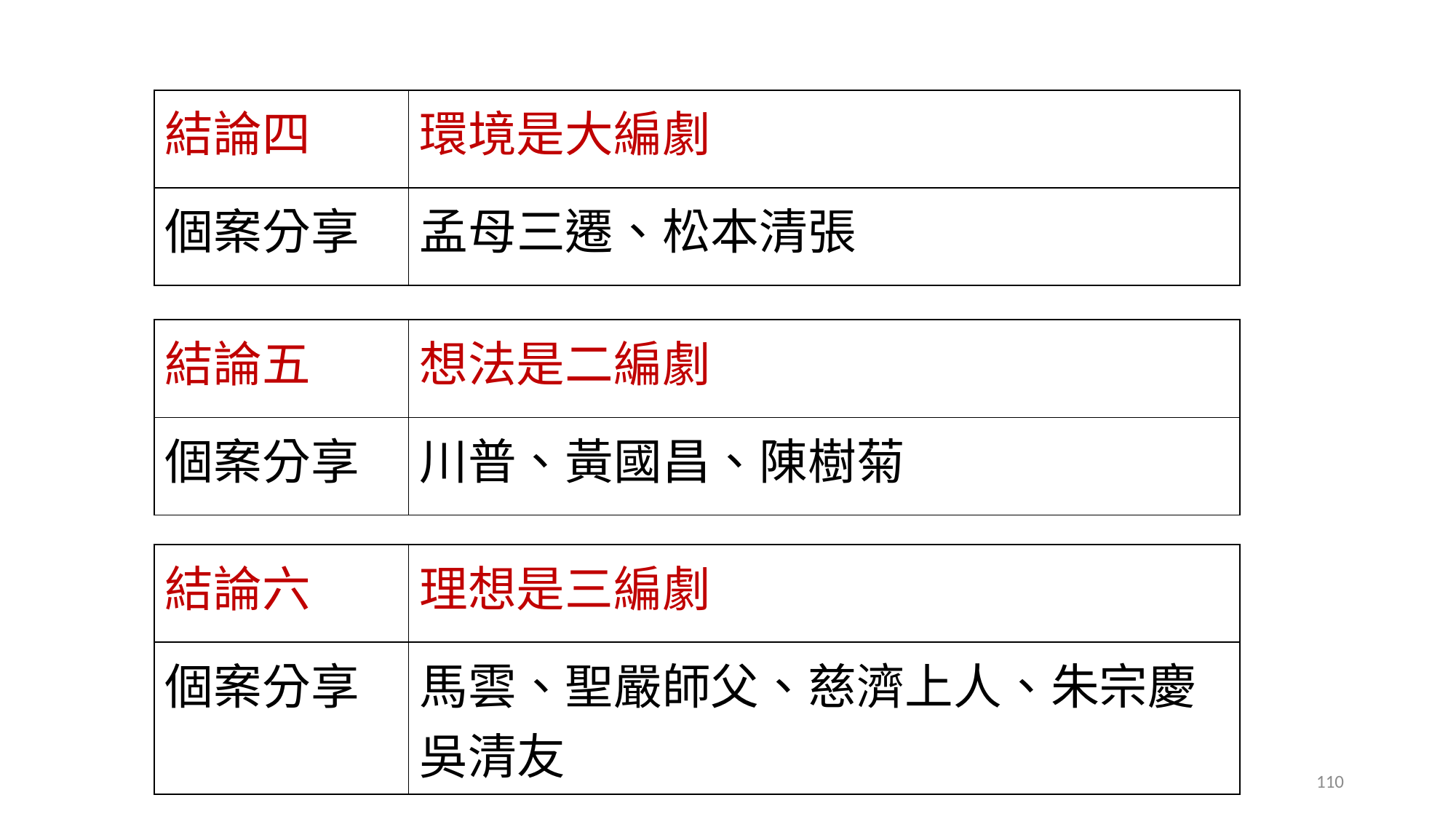

#
| 結論四 | 環境是大編劇 |
| --- | --- |
| 個案分享 | 孟母三遷、松本清張 |

| 結論五 | 想法是二編劇 |
| --- | --- |
| 個案分享 | 川普、黃國昌、陳樹菊 |
| 結論六 | 理想是三編劇 |
| --- | --- |
| 個案分享 | 馬雲、聖嚴師父、慈濟上人、朱宗慶吳清友 |
110